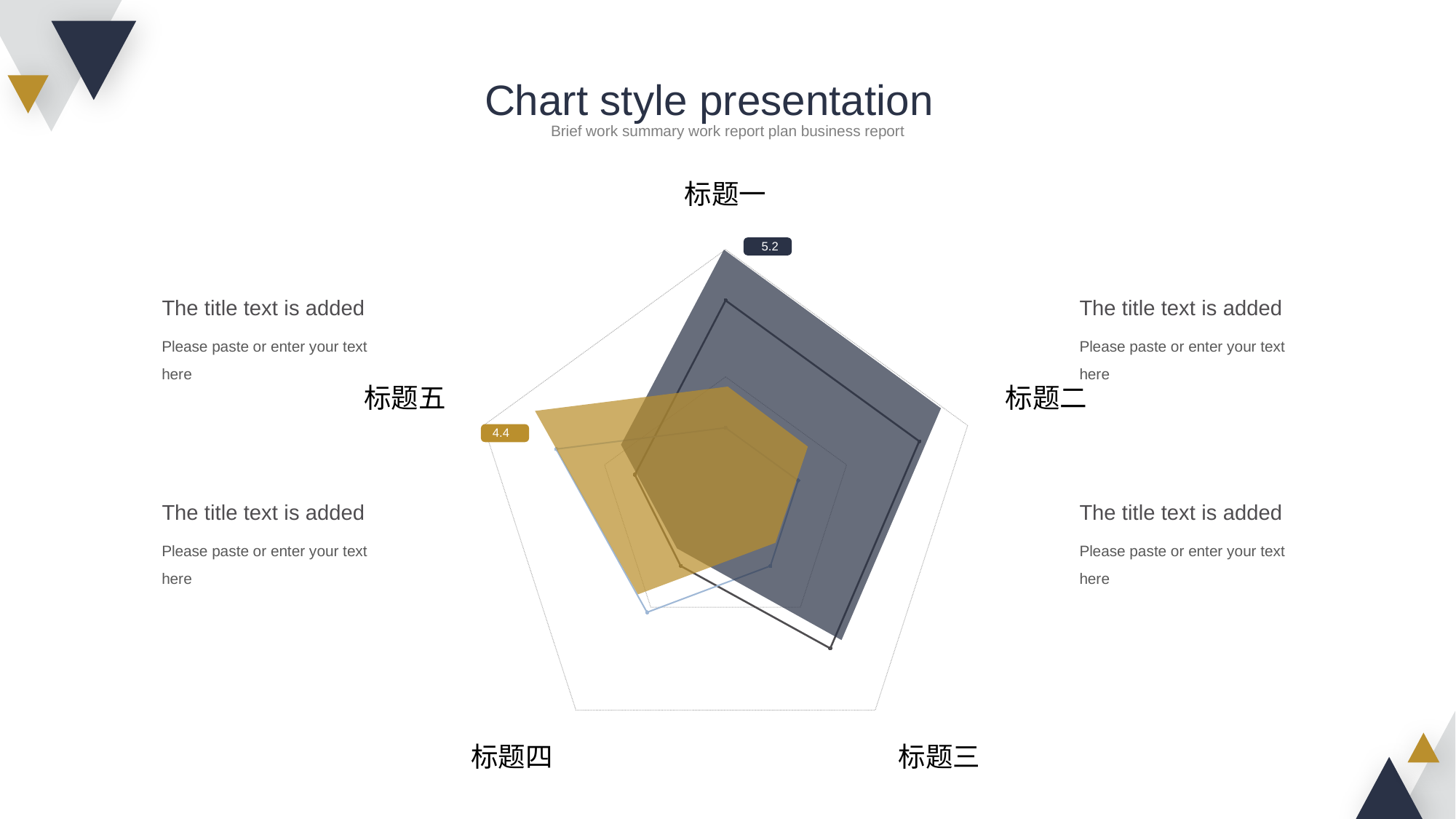

Chart style presentation
Brief work summary work report plan business report

### Chart

| Category | 系列 1 | 系列 2 |
|---|---|---|
| 标题一 | 32.0 | 12.0 |
| 标题二 | 32.0 | 12.0 |
| 标题三 | 28.0 | 12.0 |
| 标题四 | 12.0 | 21.0 |
| 标题五 | 15.0 | 28.0 |
5.2。

The title text is added
The title text is added
Please paste or enter your text here
Please paste or enter your text here

4.4。

The title text is added
The title text is added
Please paste or enter your text here
Please paste or enter your text here